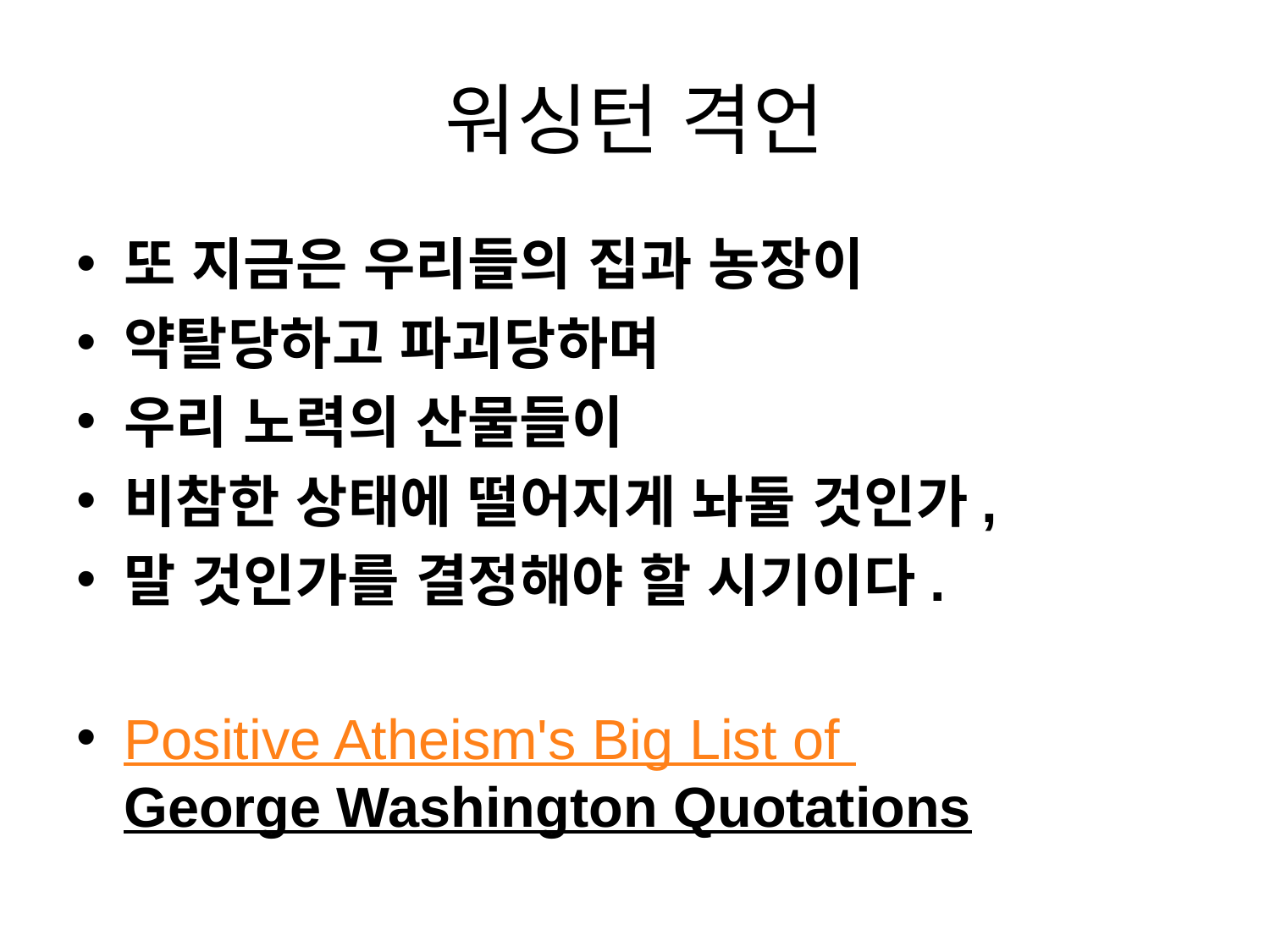

# 워싱턴 격언
또 지금은 우리들의 집과 농장이
약탈당하고 파괴당하며
우리 노력의 산물들이
비참한 상태에 떨어지게 놔둘 것인가,
말 것인가를 결정해야 할 시기이다.

Positive Atheism's Big List of George Washington Quotations